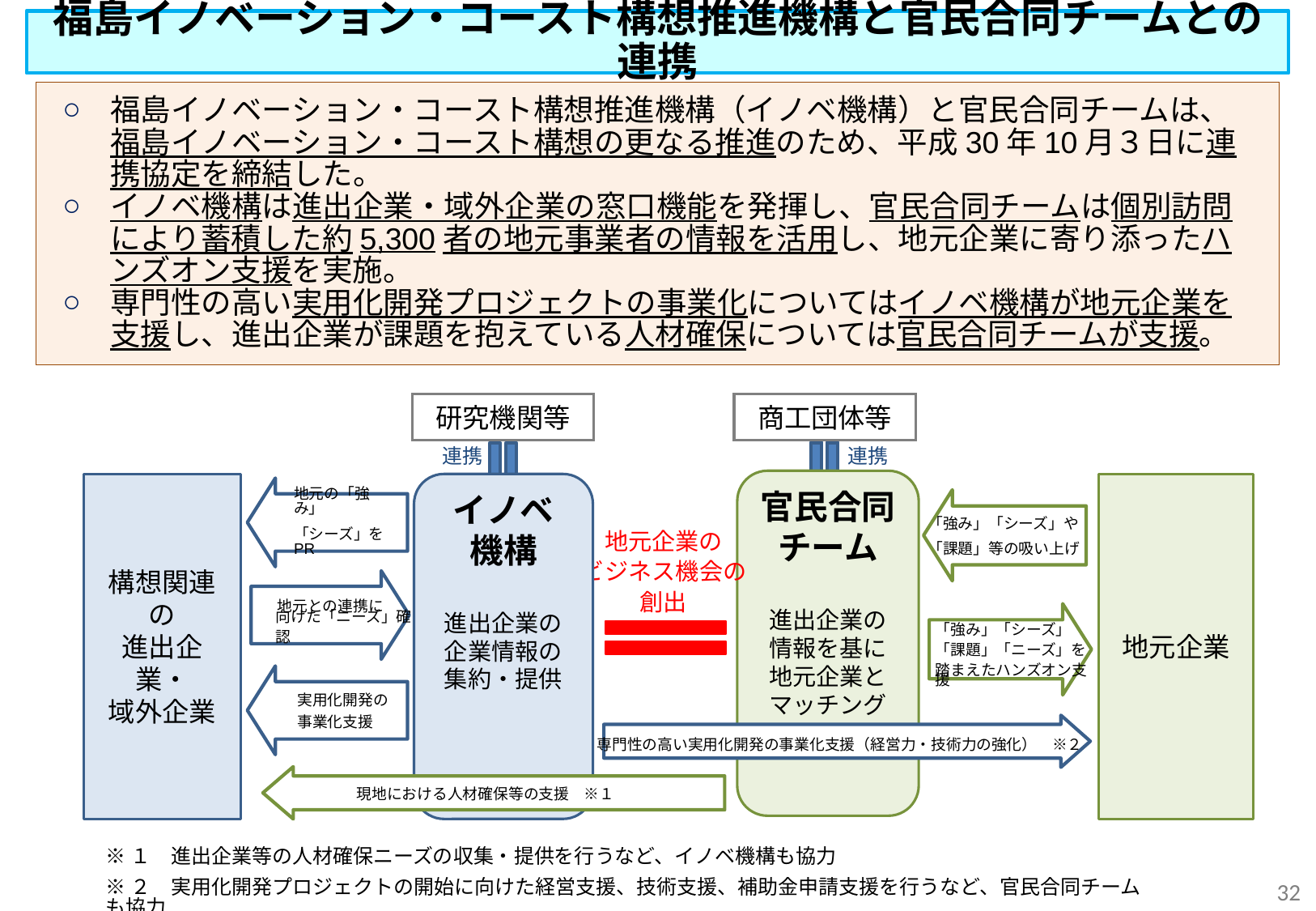

福島イノベーション・コースト構想推進機構と官民合同チームとの連携
福島イノベーション・コースト構想推進機構（イノベ機構）と官民合同チームは、福島イノベーション・コースト構想の更なる推進のため、平成30年10月３日に連携協定を締結した。
イノベ機構は進出企業・域外企業の窓口機能を発揮し、官民合同チームは個別訪問により蓄積した約5,300者の地元事業者の情報を活用し、地元企業に寄り添ったハンズオン支援を実施。
専門性の高い実用化開発プロジェクトの事業化についてはイノベ機構が地元企業を支援し、進出企業が課題を抱えている人材確保については官民合同チームが支援。
研究機関等
商工団体等

連携
連携
官民合同チーム

進出企業の
情報を基に
地元企業と
マッチング
構想関連の
進出企業・
域外企業
イノベ
機構

進出企業の
企業情報の
集約・提供
地元企業

地元の「強み」
「シーズ」をPR
「強み」「シーズ」や
「課題」等の吸い上げ
地元企業の
ビジネス機会の
創出

地元との連携に

向けた「ニーズ」確認
「強み」「シーズ」
「課題」「ニーズ」を
踏まえたハンズオン支援

実用化開発の
事業化支援

専門性の高い実用化開発の事業化支援（経営力・技術力の強化）　※２

現地における人材確保等の支援　※１
※１　進出企業等の人材確保ニーズの収集・提供を行うなど、イノベ機構も協力
32
※２　実用化開発プロジェクトの開始に向けた経営支援、技術支援、補助金申請支援を行うなど、官民合同チームも協力